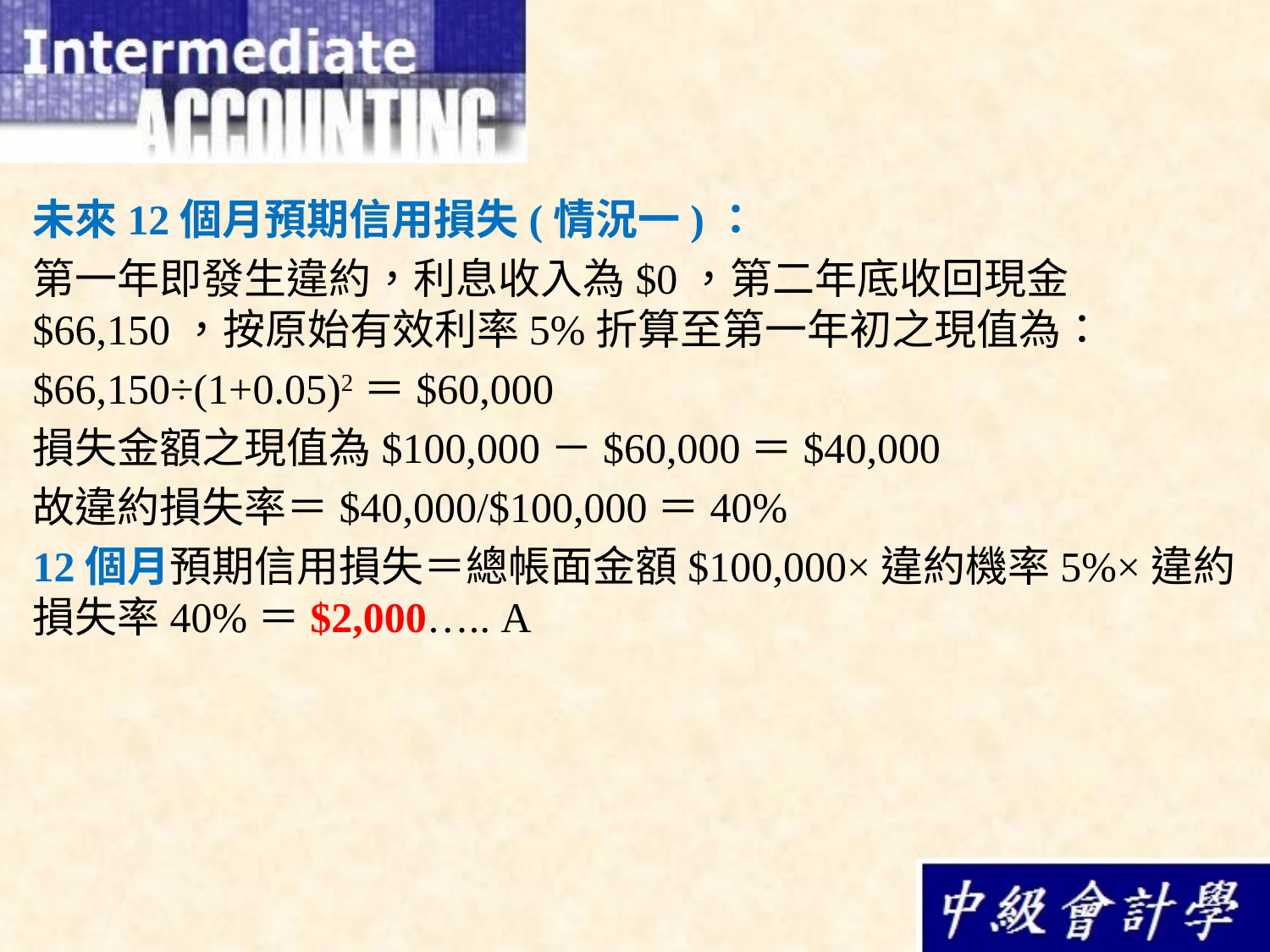

未來12個月預期信用損失(情況一)：
第一年即發生違約，利息收入為$0，第二年底收回現金$66,150，按原始有效利率5%折算至第一年初之現值為：
$66,150÷(1+0.05)2＝$60,000
損失金額之現值為$100,000－$60,000＝$40,000
故違約損失率＝$40,000/$100,000＝40%
12個月預期信用損失＝總帳面金額$100,000×違約機率5%×違約損失率40%＝$2,000….. A